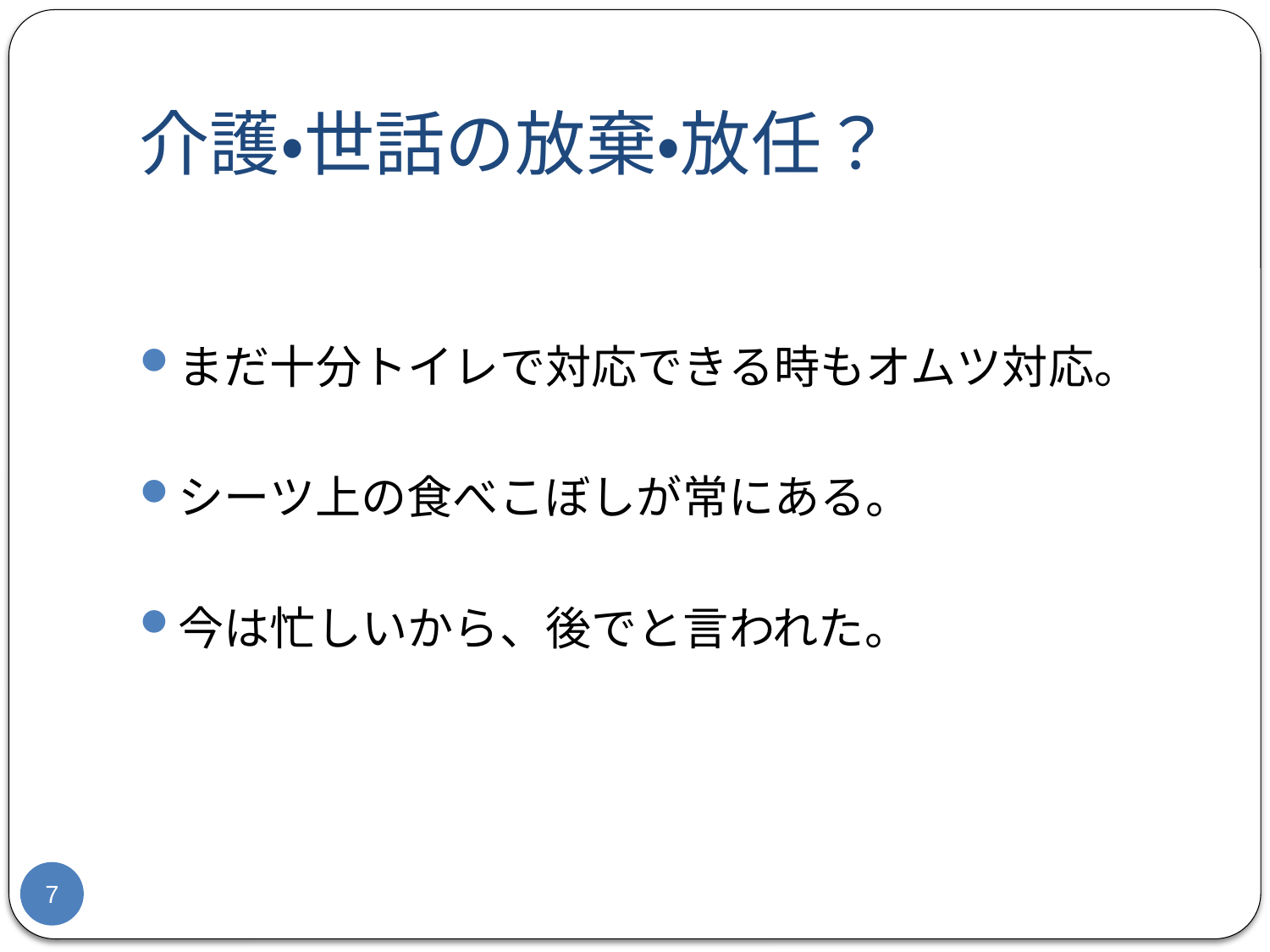

# 介護・世話の放棄・放任？

まだ十分トイレで対応できる時もオムツ対応。

シーツ上の食べこぼしが常にある。

今は忙しいから、後でと言われた。
7